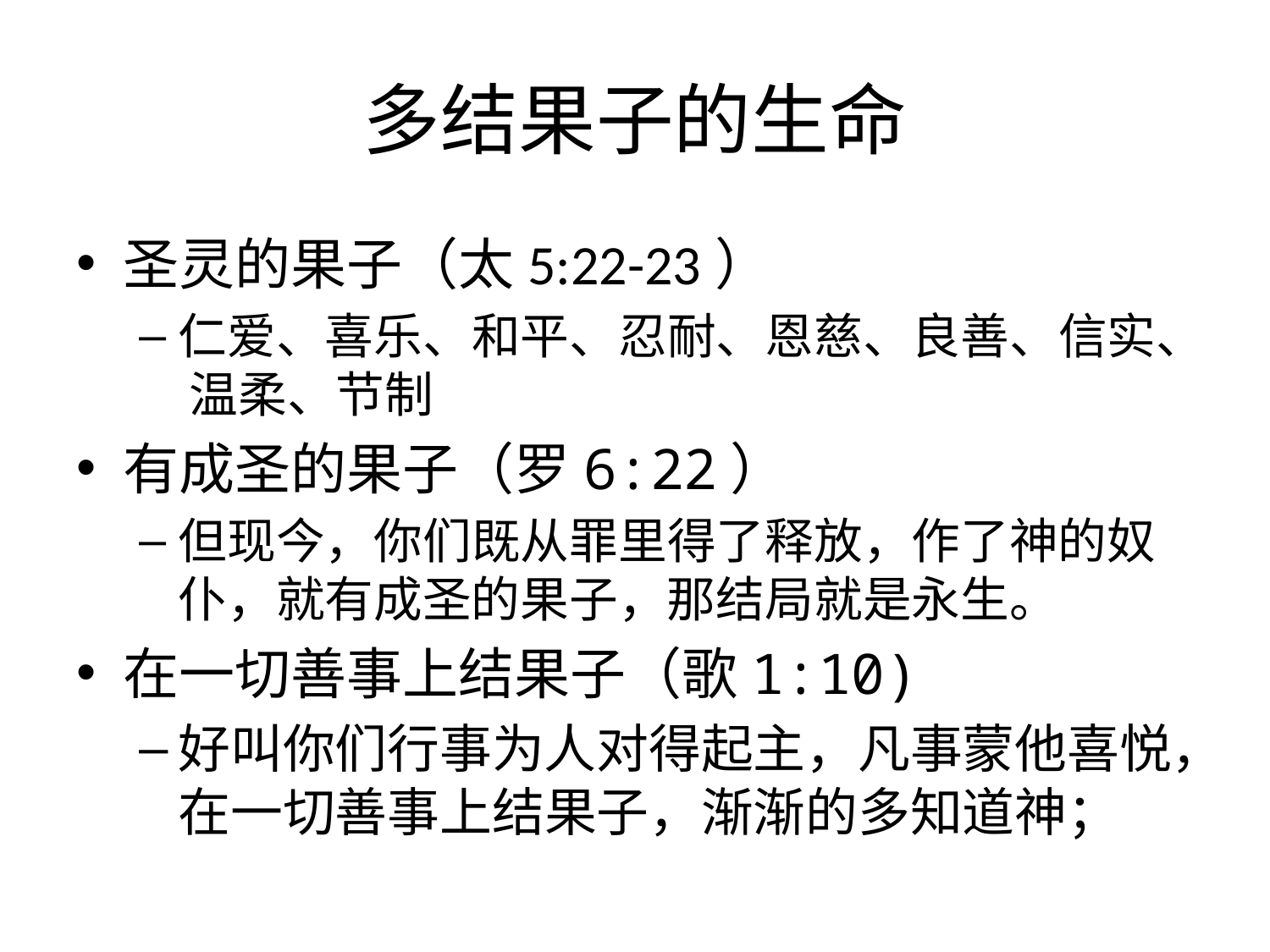

# 多结果子的生命
圣灵的果子（太5:22-23）
仁爱、喜乐、和平、忍耐、恩慈、良善、信实、 温柔、节制
有成圣的果子（罗6:22）
但现今，你们既从罪里得了释放，作了神的奴仆，就有成圣的果子，那结局就是永生。
在一切善事上结果子（歌1:10)
好叫你们行事为人对得起主，凡事蒙他喜悦，在一切善事上结果子，渐渐的多知道神；